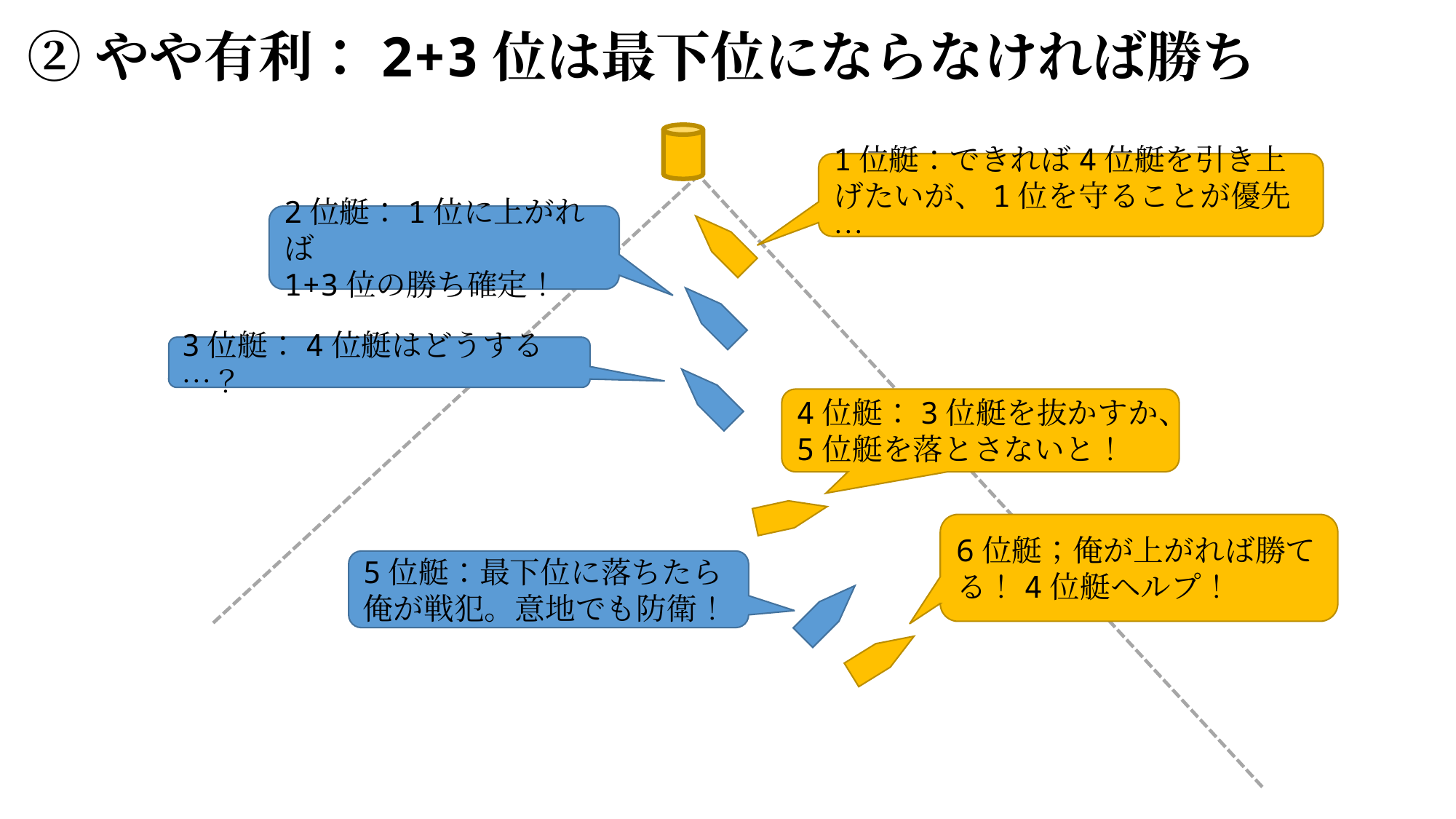

②やや有利：2+3位は最下位にならなければ勝ち

1位艇：できれば4位艇を引き上げたいが、1位を守ることが優先…
2位艇：1位に上がれば
1+3位の勝ち確定！

3位艇：4位艇はどうする…？

4位艇：3位艇を抜かすか、5位艇を落とさないと！

6位艇；俺が上がれば勝てる！4位艇ヘルプ！
5位艇：最下位に落ちたら俺が戦犯。意地でも防衛！